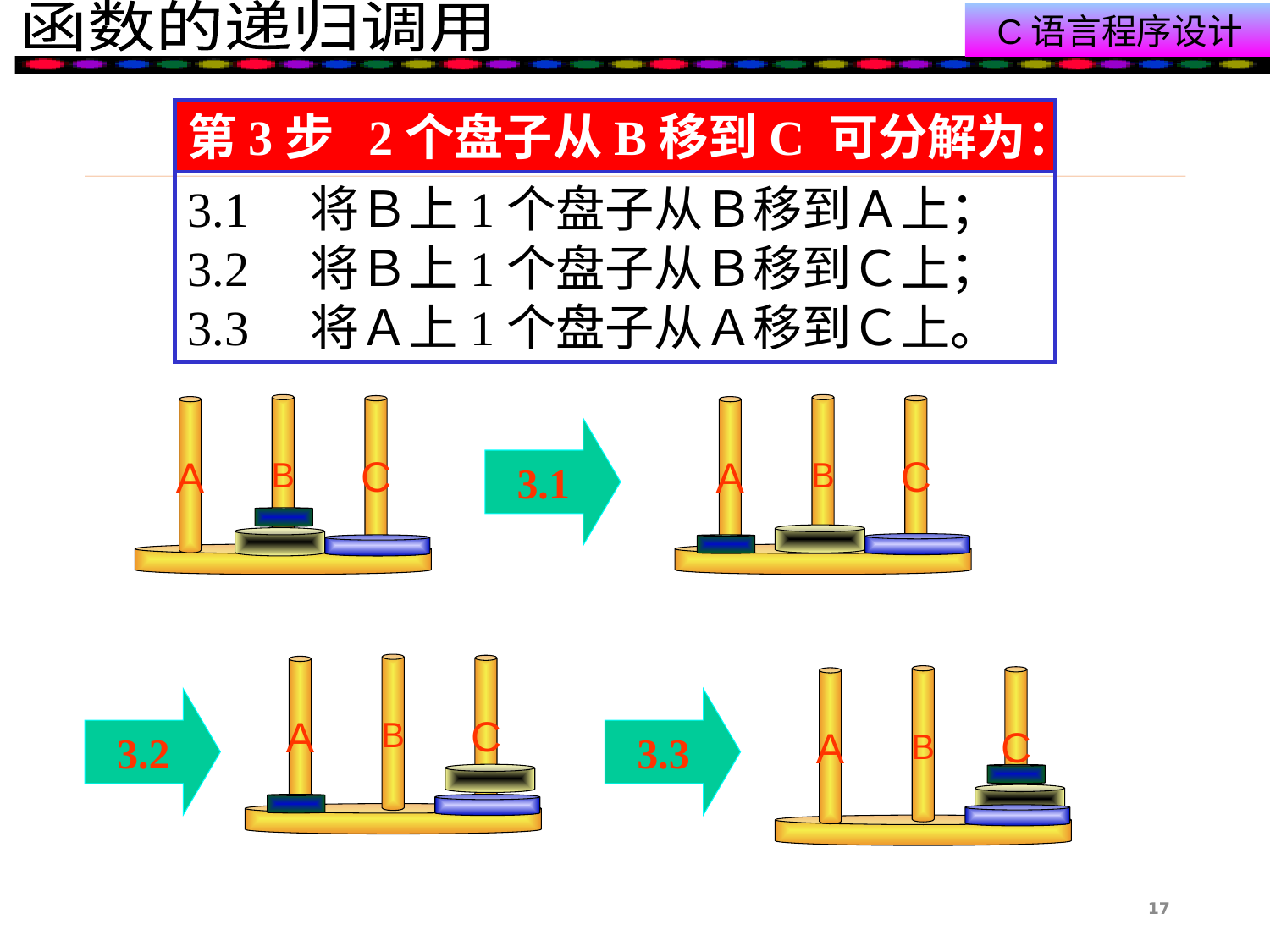

第3步  2个盘子从B移到C 可分解为：
3.1    将Ｂ上1个盘子从Ｂ移到Ａ上；
3.2    将Ｂ上1个盘子从Ｂ移到Ｃ上；
3.3    将Ａ上1个盘子从Ａ移到Ｃ上。

B
C
A

B
C
A

3.1

B
C
A

B
C
A

3.2
3.3

17